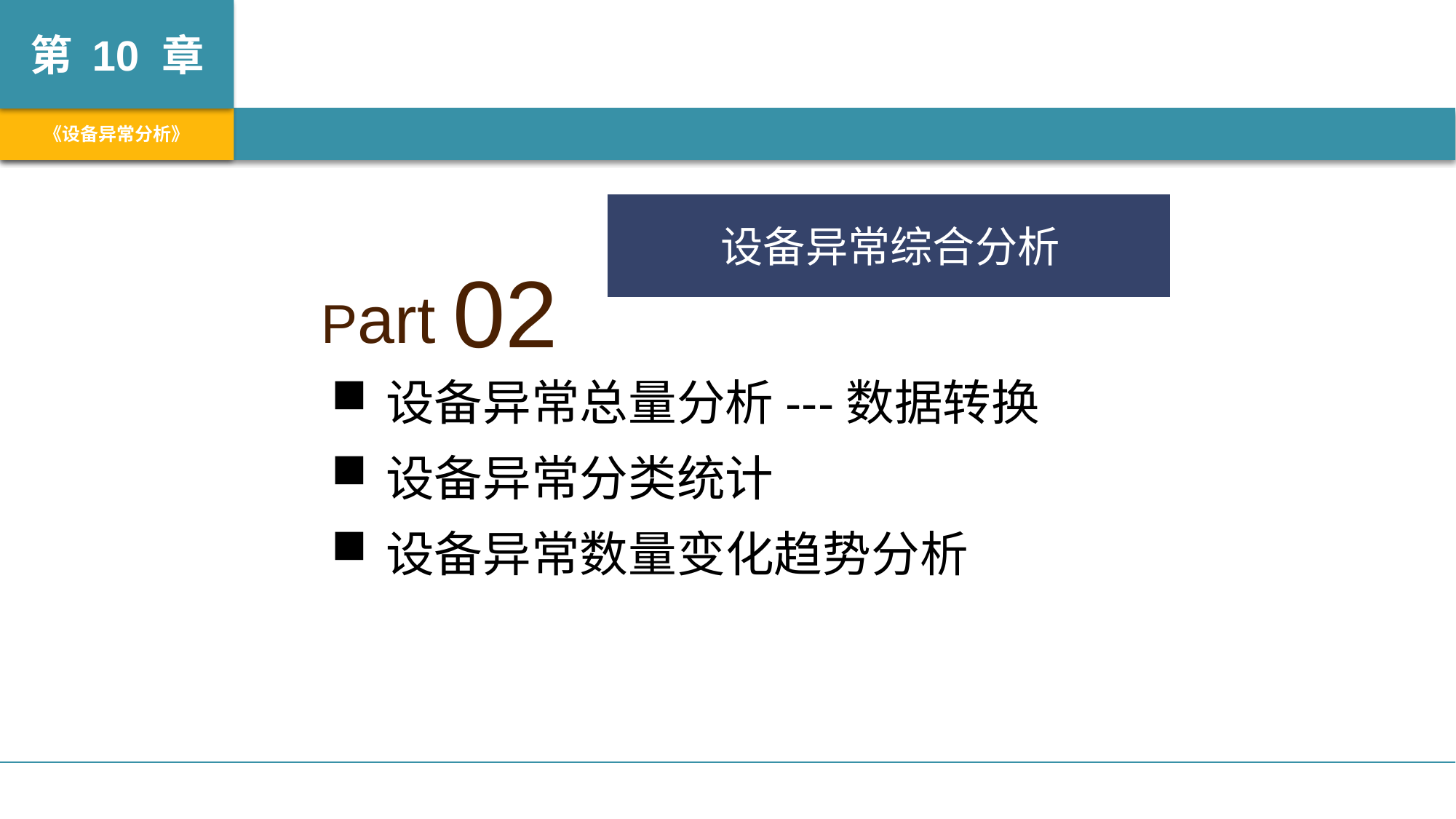

Part 02

设备异常综合分析
设备异常总量分析---数据转换
设备异常分类统计
设备异常数量变化趋势分析